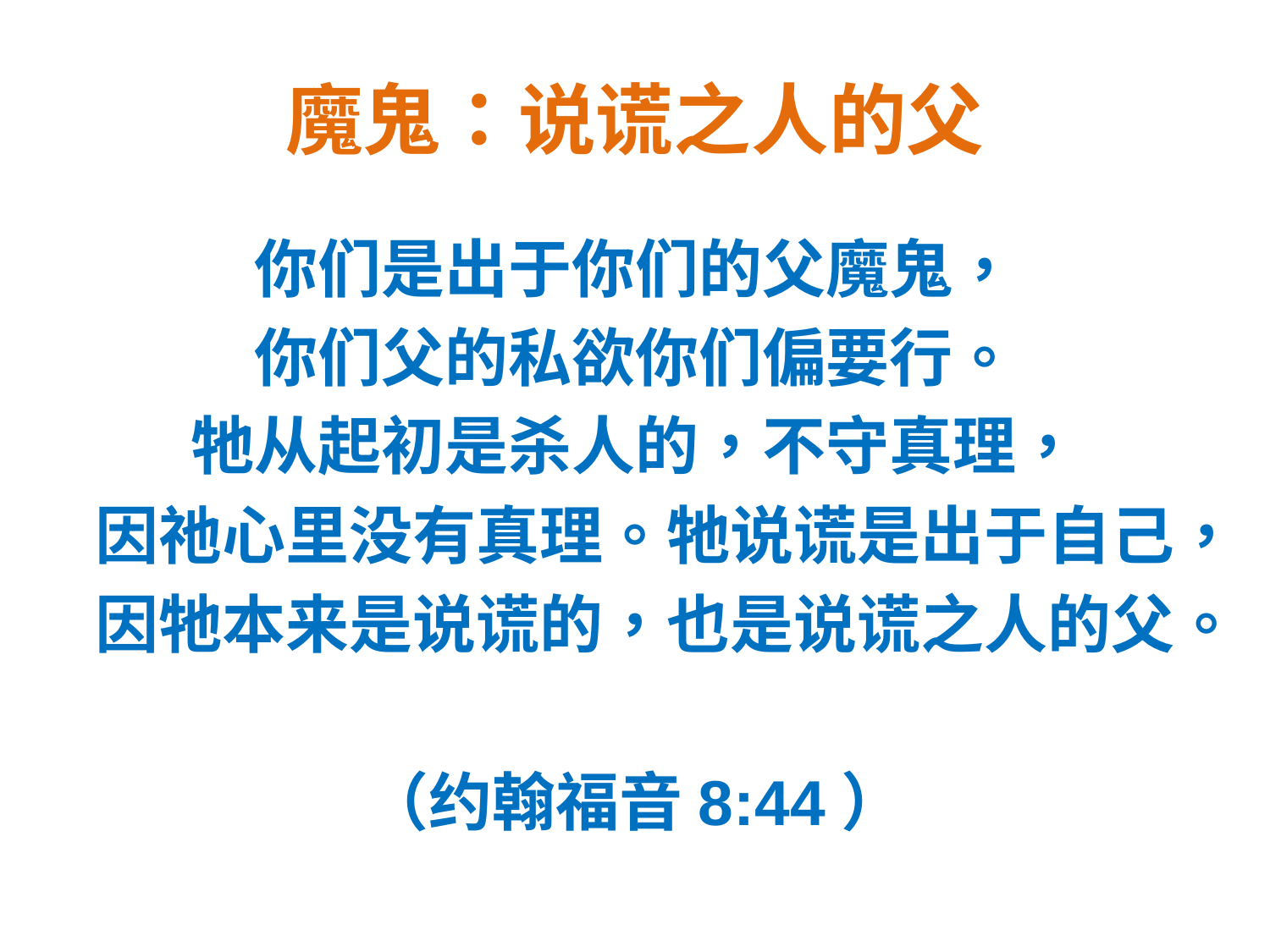

# 魔鬼：说谎之人的父
你们是出于你们的父魔鬼，
你们父的私欲你们偏要行。
牠从起初是杀人的，不守真理，
因祂心里没有真理。牠说谎是出于自己，
因牠本来是说谎的，也是说谎之人的父。

（约翰福音8:44）